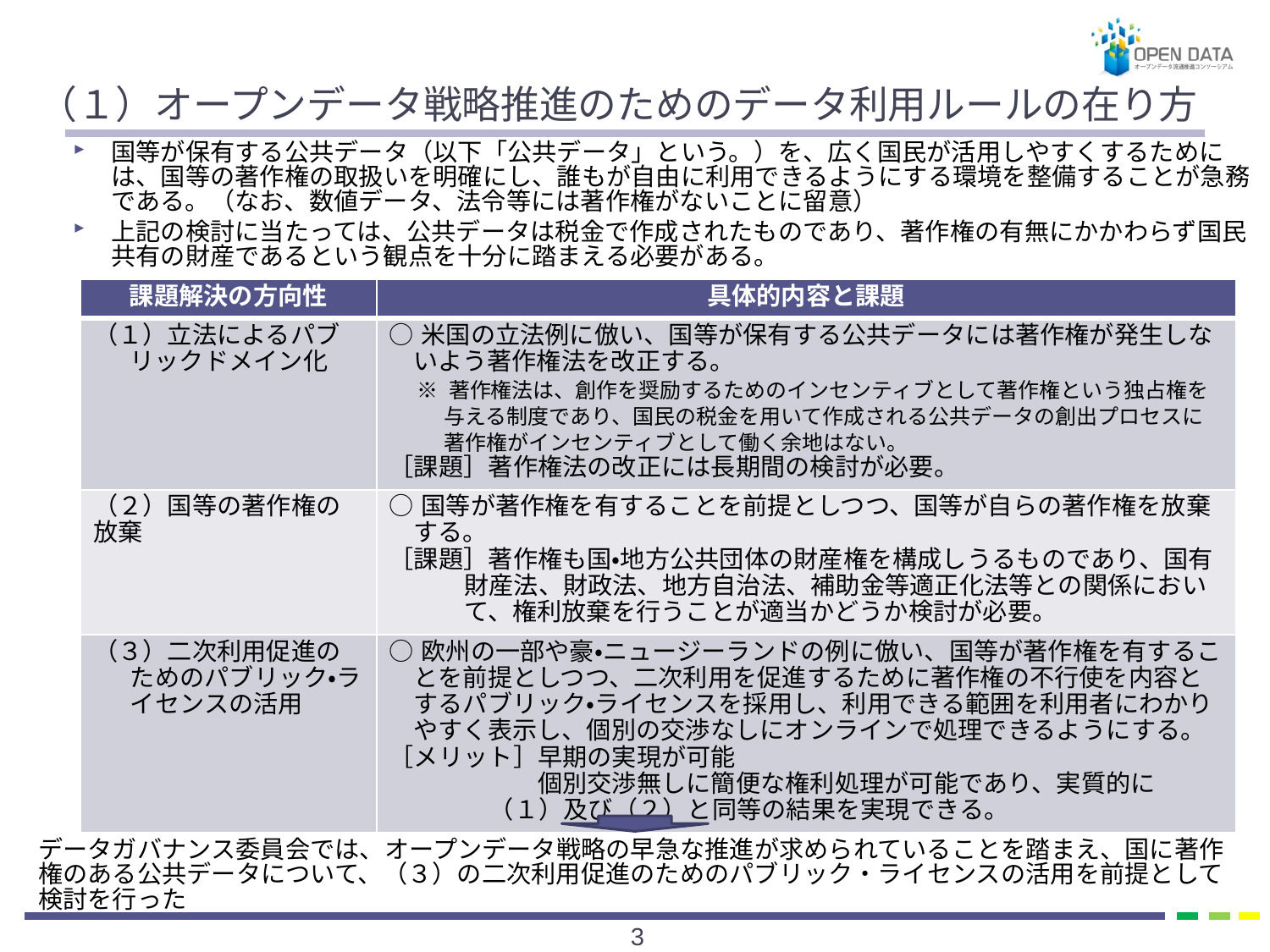

# （１）オープンデータ戦略推進のためのデータ利用ルールの在り方
国等が保有する公共データ（以下「公共データ」という。）を、広く国民が活用しやすくするためには、国等の著作権の取扱いを明確にし、誰もが自由に利用できるようにする環境を整備することが急務である。（なお、数値データ、法令等には著作権がないことに留意）
上記の検討に当たっては、公共データは税金で作成されたものであり、著作権の有無にかかわらず国民共有の財産であるという観点を十分に踏まえる必要がある。
| 課題解決の方向性 | 具体的内容と課題 |
| --- | --- |
| （１）立法によるパブリックドメイン化 | ○米国の立法例に倣い、国等が保有する公共データには著作権が発生しないよう著作権法を改正する。 ※ 著作権法は、創作を奨励するためのインセンティブとして著作権という独占権を与える制度であり、国民の税金を用いて作成される公共データの創出プロセスに著作権がインセンティブとして働く余地はない。 ［課題］著作権法の改正には長期間の検討が必要。 |
| （２）国等の著作権の放棄 | ○国等が著作権を有することを前提としつつ、国等が自らの著作権を放棄する。 ［課題］著作権も国・地方公共団体の財産権を構成しうるものであり、国有財産法、財政法、地方自治法、補助金等適正化法等との関係において、権利放棄を行うことが適当かどうか検討が必要。 |
| （３）二次利用促進のためのパブリック・ライセンスの活用 | ○欧州の一部や豪・ニュージーランドの例に倣い、国等が著作権を有することを前提としつつ、二次利用を促進するために著作権の不行使を内容とするパブリック・ライセンスを採用し、利用できる範囲を利用者にわかりやすく表示し、個別の交渉なしにオンラインで処理できるようにする。 ［メリット］早期の実現が可能 　　　　　　個別交渉無しに簡便な権利処理が可能であり、実質的に（１）及び（２）と同等の結果を実現できる。 |

データガバナンス委員会では、オープンデータ戦略の早急な推進が求められていることを踏まえ、国に著作権のある公共データについて、（３）の二次利用促進のためのパブリック・ライセンスの活用を前提として検討を行った
3